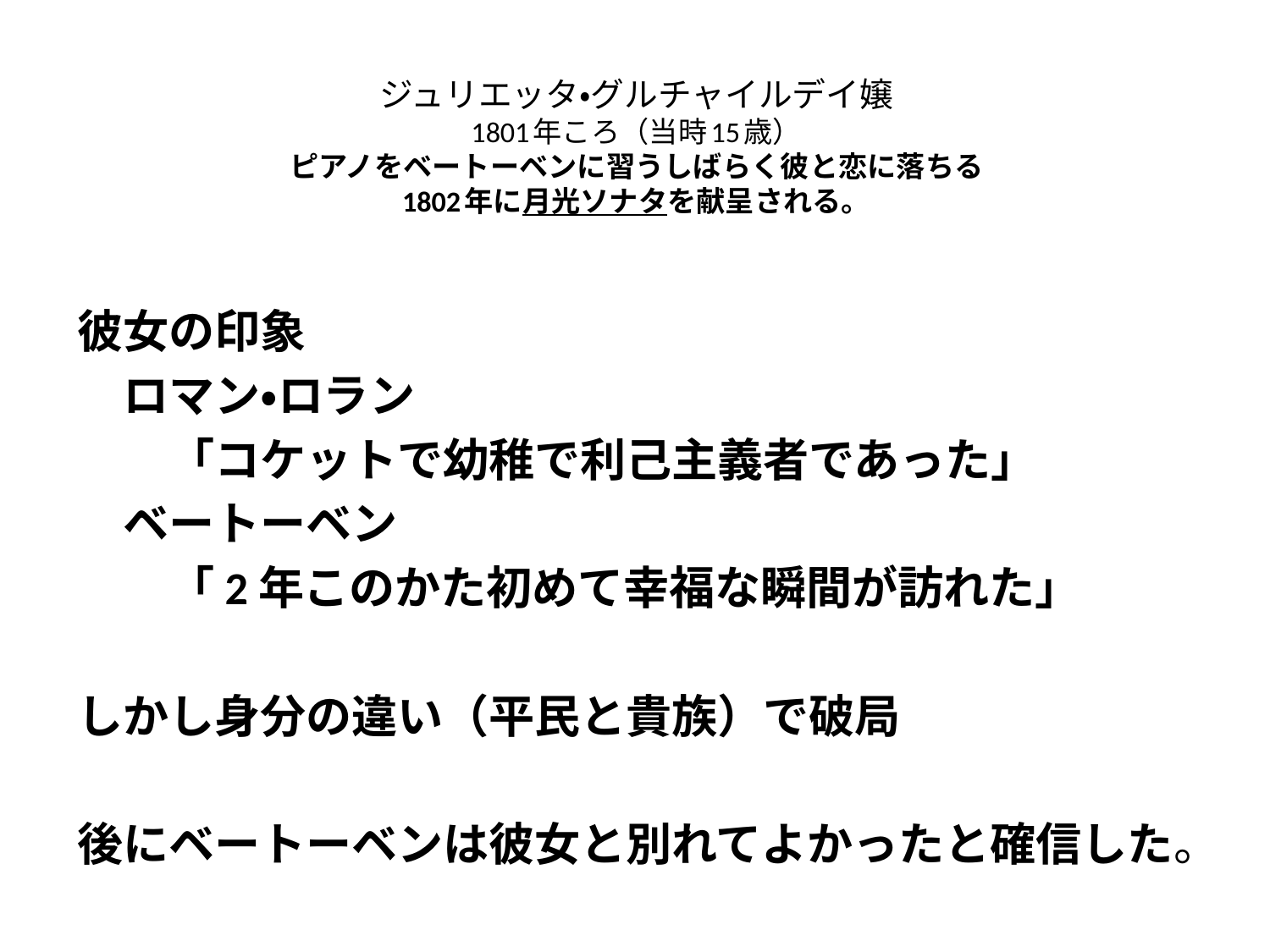

# ジュリエッタ・グルチャイルデイ嬢 1801年ころ（当時15歳） ピアノをベートーベンに習うしばらく彼と恋に落ちる 1802年に月光ソナタを献呈される。
彼女の印象
　ロマン・ロラン
　　「コケットで幼稚で利己主義者であった」
　ベートーベン
　　「2年このかた初めて幸福な瞬間が訪れた」

しかし身分の違い（平民と貴族）で破局

後にベートーベンは彼女と別れてよかったと確信した。